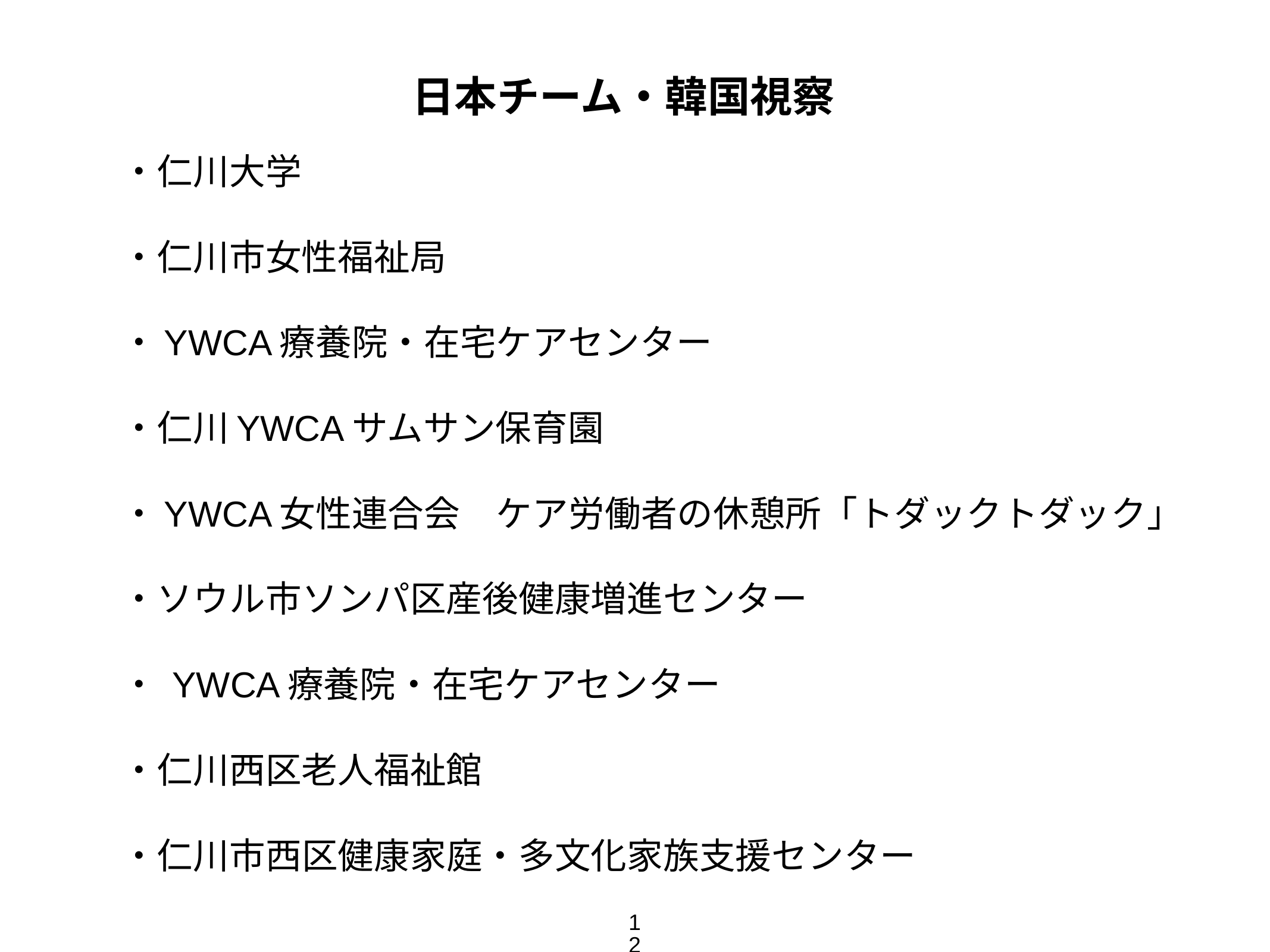

日本チーム・韓国視察
・仁川大学
・仁川市女性福祉局
・YWCA療養院・在宅ケアセンター
・仁川YWCAサムサン保育園
・YWCA女性連合会　ケア労働者の休憩所「トダックトダック」
・ソウル市ソンパ区産後健康増進センター
・ YWCA療養院・在宅ケアセンター
・仁川西区老人福祉館
・仁川市西区健康家庭・多文化家族支援センター

12